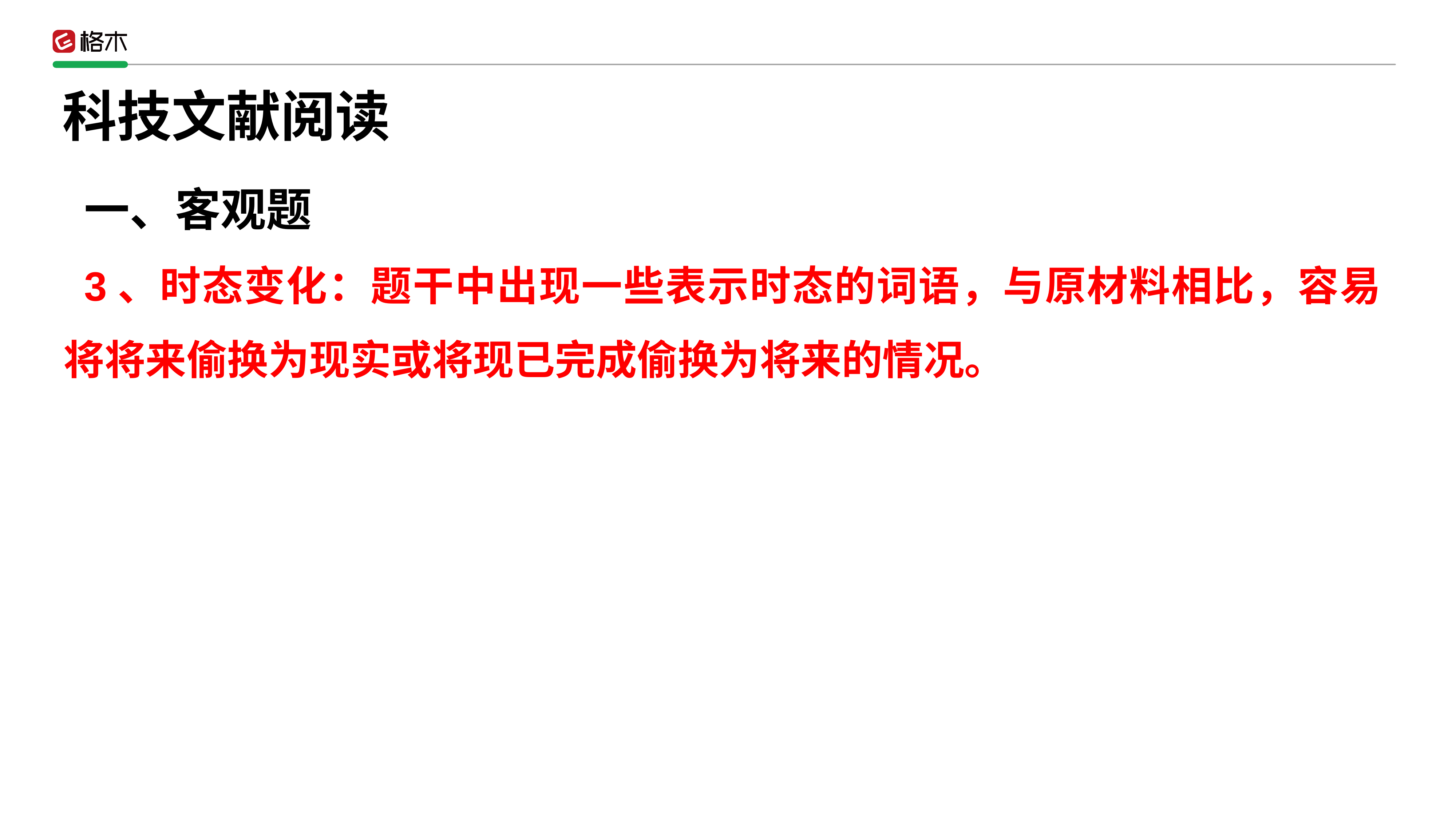

科技文献阅读
一、客观题
3、时态变化：题干中出现一些表示时态的词语，与原材料相比，容易将将来偷换为现实或将现已完成偷换为将来的情况。